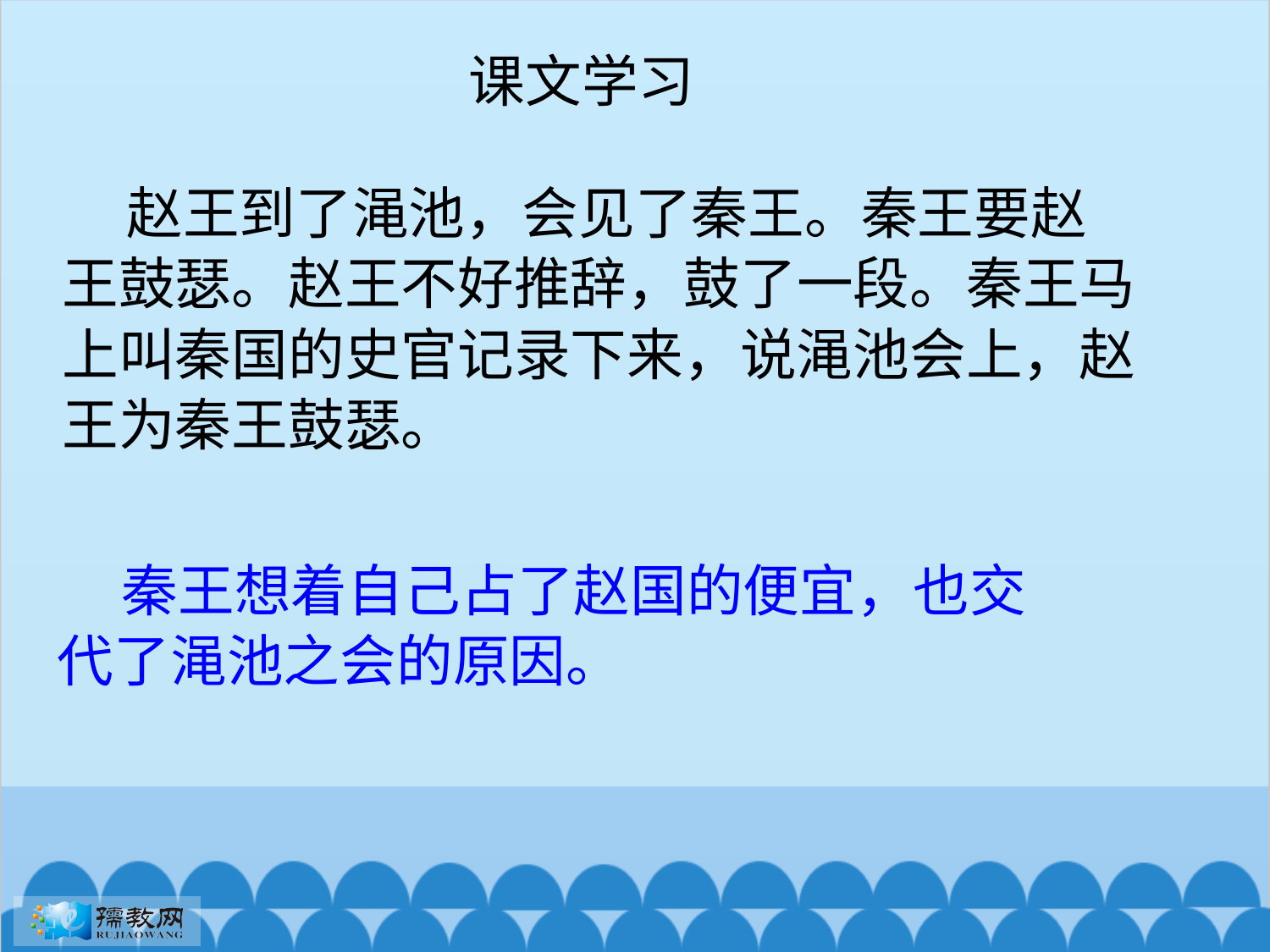

课文学习
    赵王到了渑池，会见了秦王。秦王要赵王鼓瑟。赵王不好推辞，鼓了一段。秦王马上叫秦国的史官记录下来，说渑池会上，赵王为秦王鼓瑟。
    秦王想着自己占了赵国的便宜，也交代了渑池之会的原因。